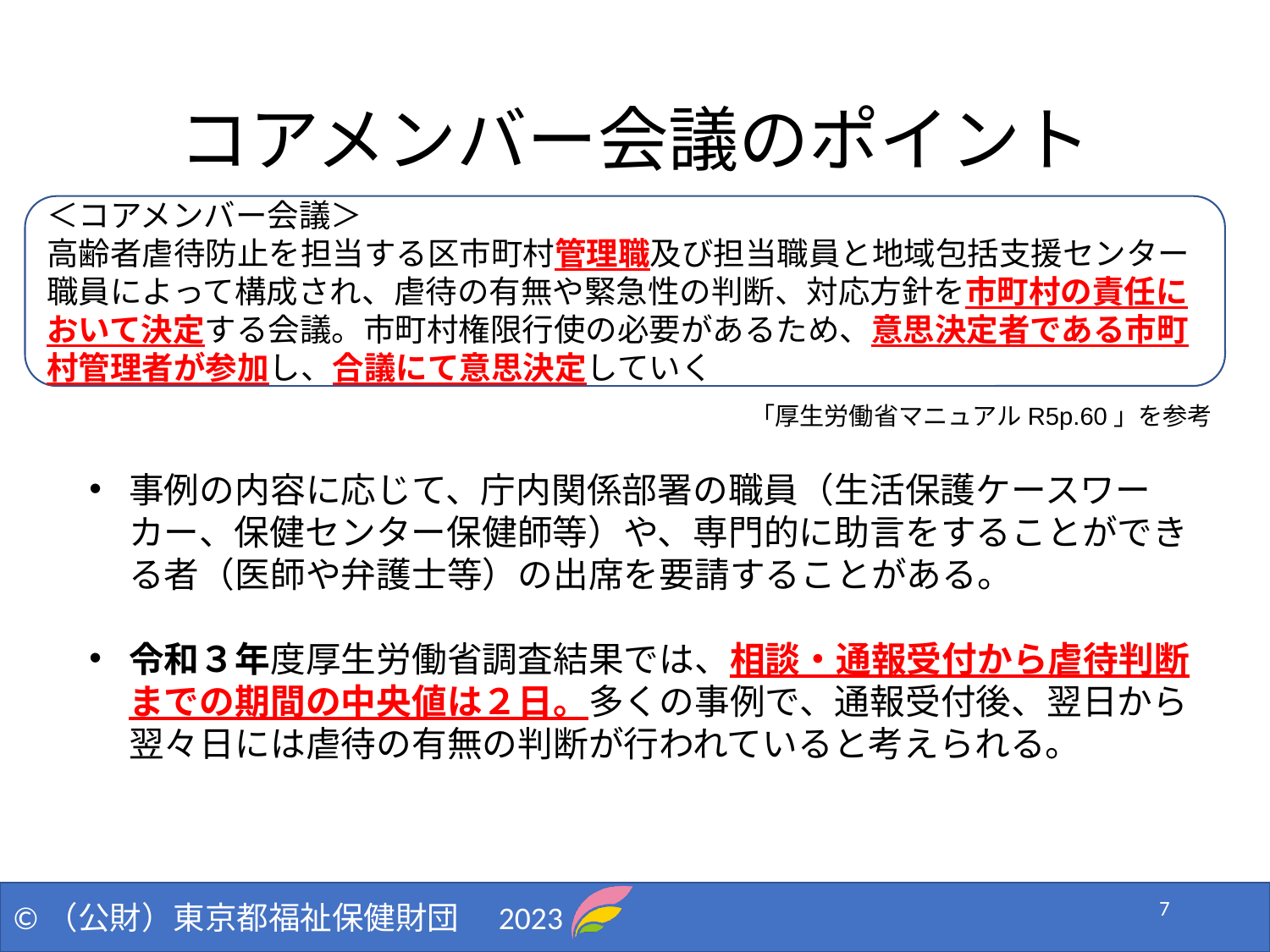

# コアメンバー会議のポイント
＜コアメンバー会議＞
高齢者虐待防止を担当する区市町村管理職及び担当職員と地域包括支援センター職員によって構成され、虐待の有無や緊急性の判断、対応方針を市町村の責任において決定する会議。市町村権限行使の必要があるため、意思決定者である市町村管理者が参加し、合議にて意思決定していく
「厚生労働省マニュアルR5p.60」を参考
事例の内容に応じて、庁内関係部署の職員（生活保護ケースワーカー、保健センター保健師等）や、専門的に助言をすることができる者（医師や弁護士等）の出席を要請することがある。

令和３年度厚生労働省調査結果では、相談・通報受付から虐待判断までの期間の中央値は２日。多くの事例で、通報受付後、翌日から翌々日には虐待の有無の判断が行われていると考えられる。

7